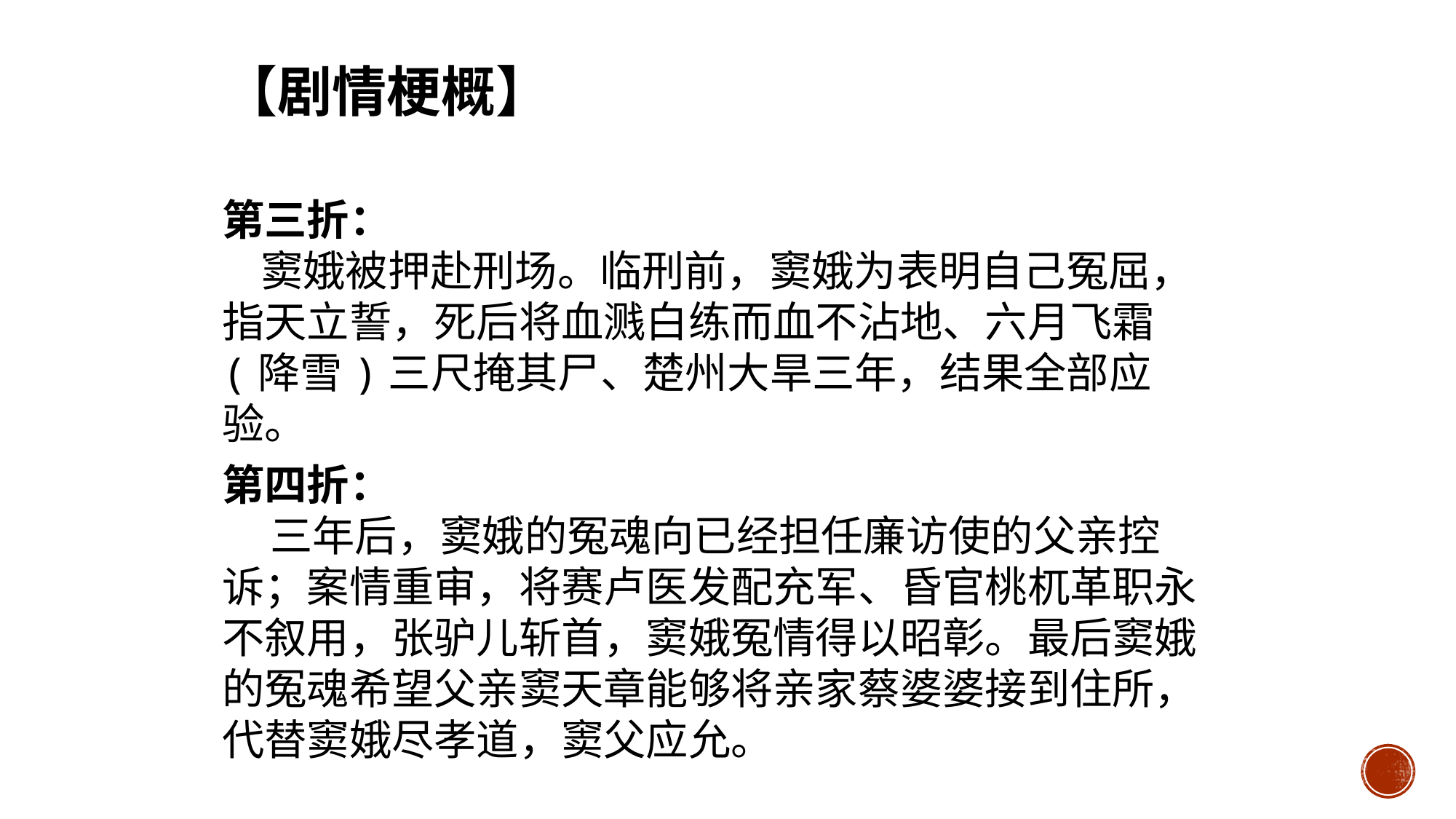

【剧情梗概】

第三折：
   窦娥被押赴刑场。临刑前，窦娥为表明自己冤屈，指天立誓，死后将血溅白练而血不沾地、六月飞霜(降雪)三尺掩其尸、楚州大旱三年，结果全部应验。
第四折：
    三年后，窦娥的冤魂向已经担任廉访使的父亲控诉；案情重审，将赛卢医发配充军、昏官桃杌革职永不叙用，张驴儿斩首，窦娥冤情得以昭彰。最后窦娥的冤魂希望父亲窦天章能够将亲家蔡婆婆接到住所，代替窦娥尽孝道，窦父应允。